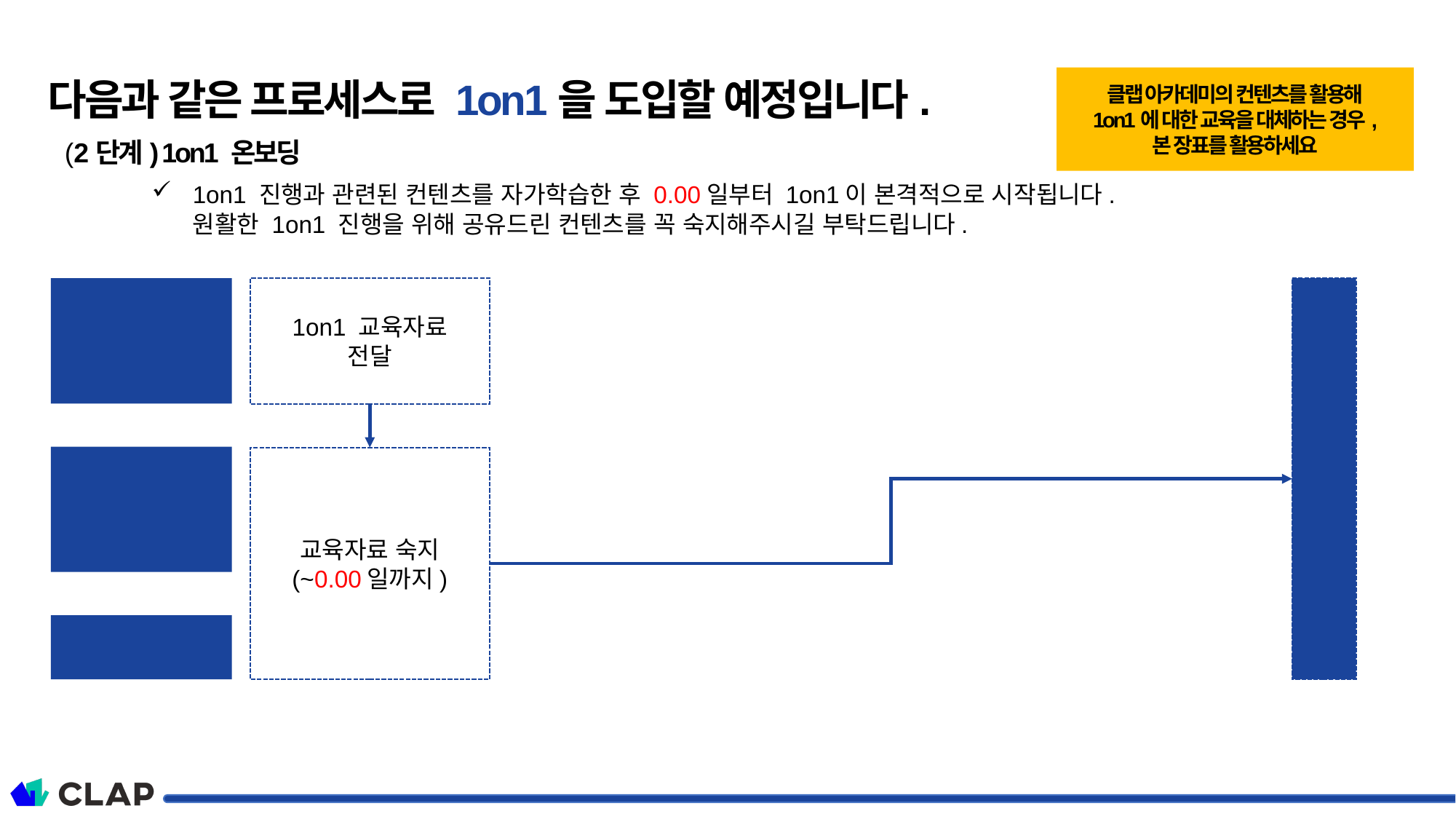

다음과 같은 프로세스로 1on1을 도입할 예정입니다.
클랩 아카데미의 컨텐츠를 활용해
1on1에 대한 교육을 대체하는 경우,
본 장표를 활용하세요
(2단계) 1on1 온보딩
1on1 진행과 관련된 컨텐츠를 자가학습한 후 0.00일부터 1on1이 본격적으로 시작됩니다.
원활한 1on1 진행을 위해 공유드린 컨텐츠를 꼭 숙지해주시길 부탁드립니다.
피플팀
1on1 교육자료
전달
2
단
계

완
료
리 더
교육자료 숙지
(~0.00일까지)
멤 버